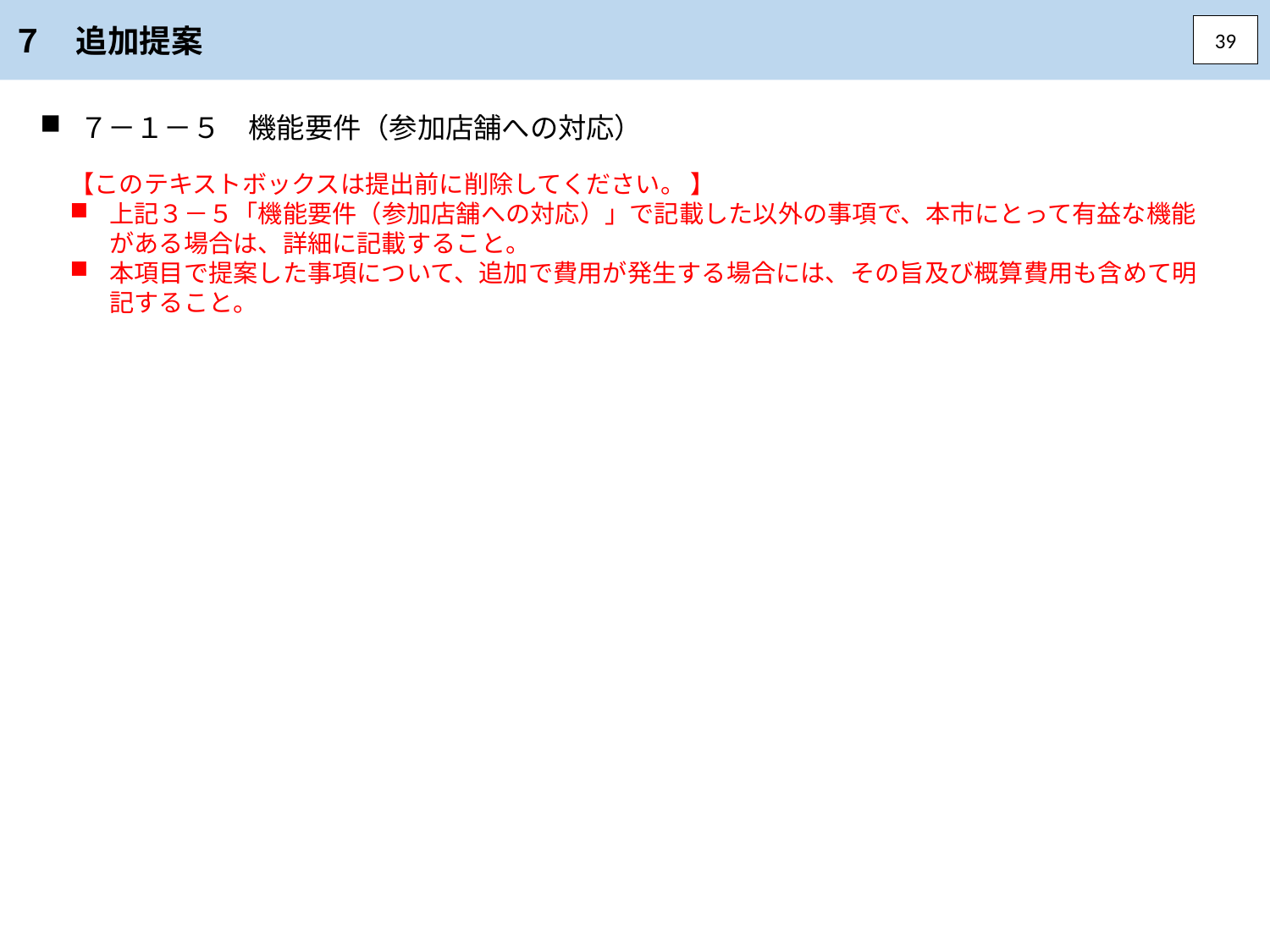

７　追加提案
39
７－１－５　機能要件（参加店舗への対応）
【このテキストボックスは提出前に削除してください。 】
上記３－５「機能要件（参加店舗への対応）」で記載した以外の事項で、本市にとって有益な機能がある場合は、詳細に記載すること。
本項目で提案した事項について、追加で費用が発生する場合には、その旨及び概算費用も含めて明記すること。